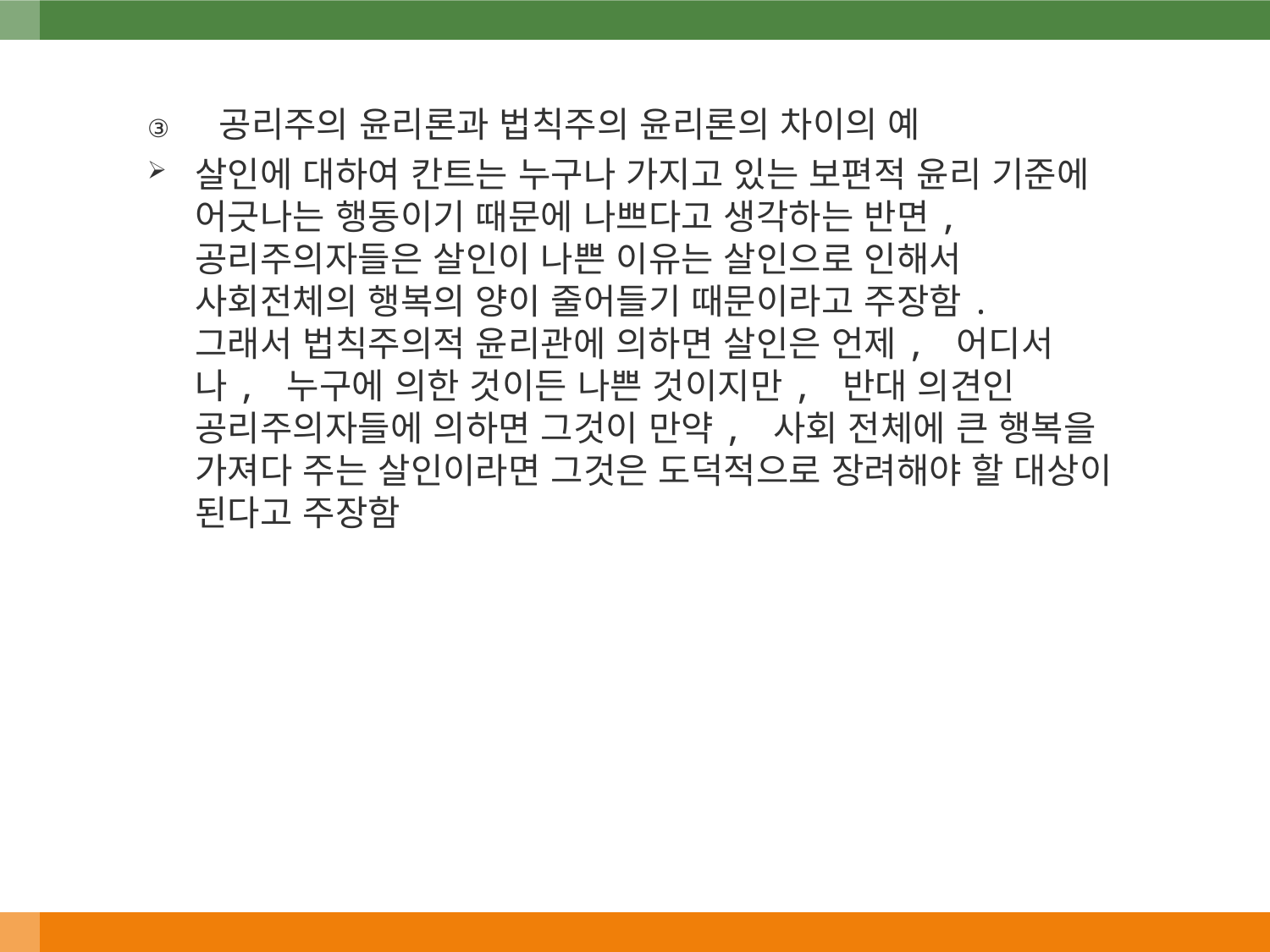

공리주의 윤리론과 법칙주의 윤리론의 차이의 예
살인에 대하여 칸트는 누구나 가지고 있는 보편적 윤리 기준에 어긋나는 행동이기 때문에 나쁘다고 생각하는 반면, 공리주의자들은 살인이 나쁜 이유는 살인으로 인해서 사회전체의 행복의 양이 줄어들기 때문이라고 주장함. 그래서 법칙주의적 윤리관에 의하면 살인은 언제, 어디서나, 누구에 의한 것이든 나쁜 것이지만, 반대 의견인 공리주의자들에 의하면 그것이 만약, 사회 전체에 큰 행복을 가져다 주는 살인이라면 그것은 도덕적으로 장려해야 할 대상이 된다고 주장함